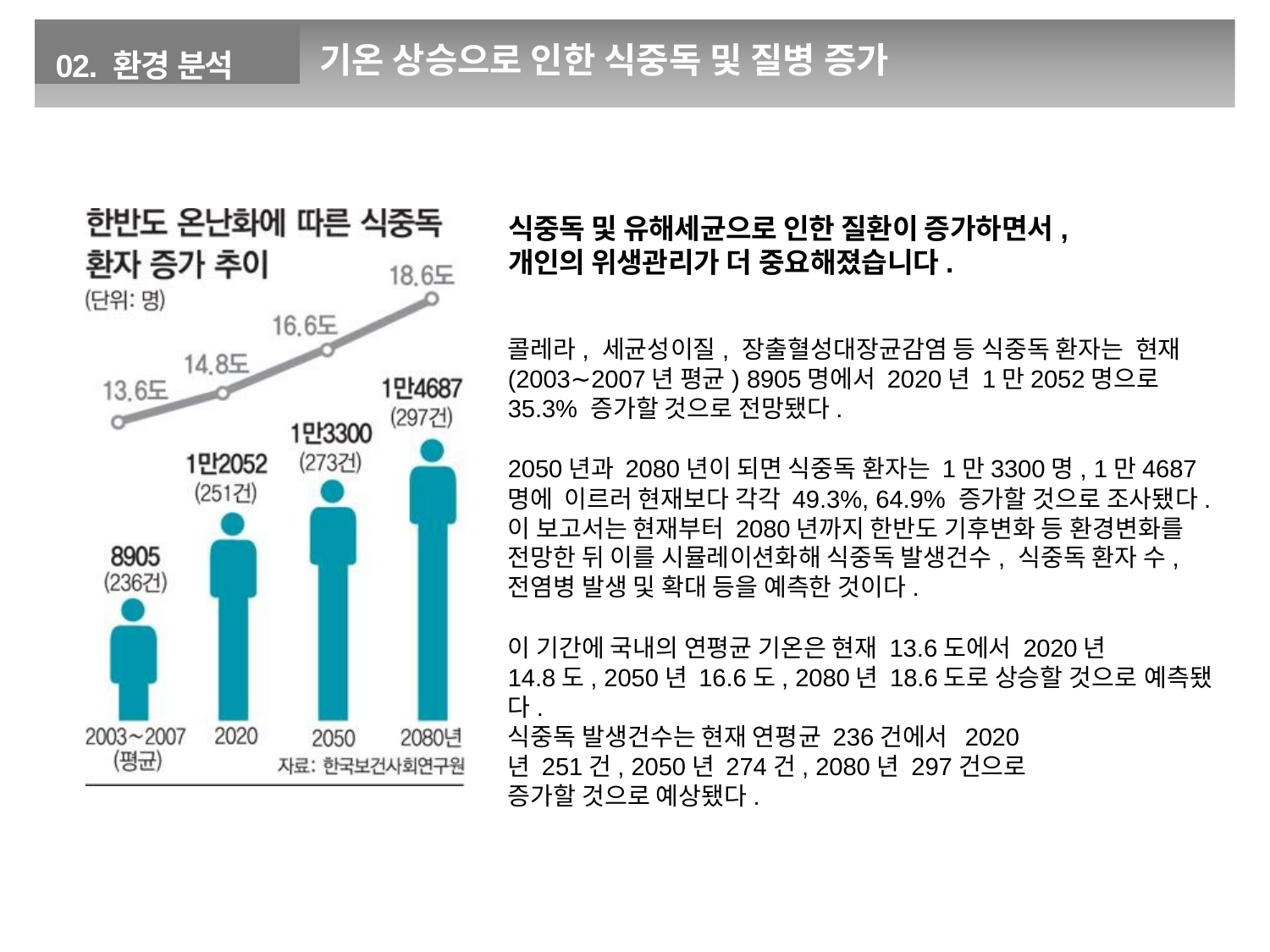

02. 환경 분석
# 기온 상승으로 인한 식중독 및 질병 증가

식중독 및 유해세균으로 인한 질환이 증가하면서,  개인의 위생관리가 더 중요해졌습니다.

콜레라, 세균성이질, 장출혈성대장균감염 등 식중독 환자는  현재(2003∼2007년 평균) 8905명에서 2020년 1만2052명으로  35.3% 증가할 것으로 전망됐다.

2050년과 2080년이 되면 식중독 환자는 1만3300명, 1만4687명에  이르러 현재보다 각각 49.3%, 64.9% 증가할 것으로 조사됐다.
이 보고서는 현재부터 2080년까지 한반도 기후변화 등 환경변화를  전망한 뒤 이를 시뮬레이션화해 식중독 발생건수, 식중독 환자 수,  전염병 발생 및 확대 등을 예측한 것이다.

이 기간에 국내의 연평균 기온은 현재 13.6도에서 2020년
14.8도, 2050년 16.6도, 2080년 18.6도로 상승할 것으로 예측됐다.
식중독 발생건수는 현재 연평균 236건에서  2020년 251건, 2050년 274건, 2080년 297건으로
증가할 것으로 예상됐다.